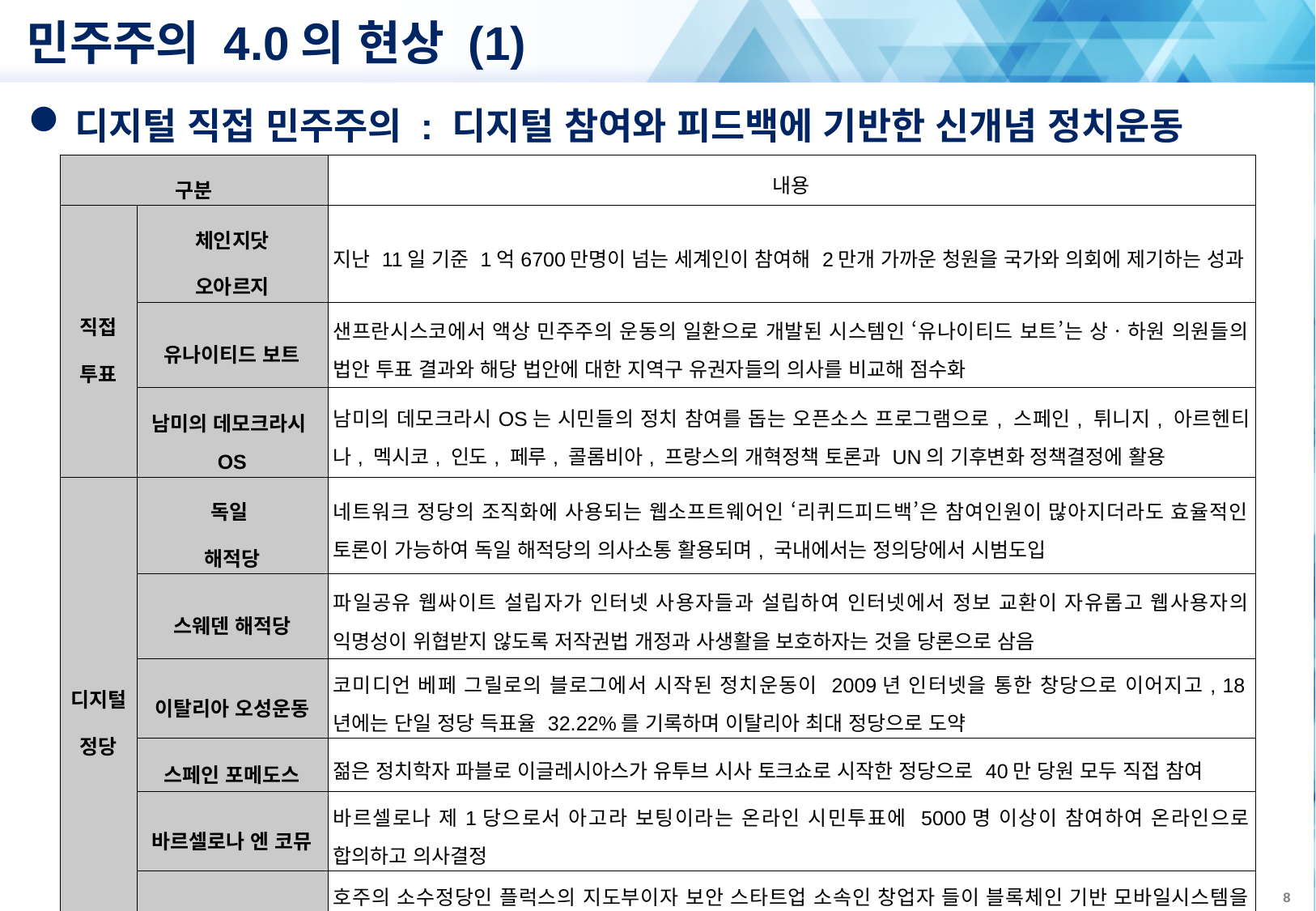

# 민주주의 4.0의 현상 (1)
디지털 직접 민주주의 : 디지털 참여와 피드백에 기반한 신개념 정치운동
| 구분 |  | 내용 |
| --- | --- | --- |
| 직접 투표 | 체인지닷 오아르지 | 지난 11일 기준 1억6700만명이 넘는 세계인이 참여해 2만개 가까운 청원을 국가와 의회에 제기하는 성과 |
|  | 유나이티드 보트 | 샌프란시스코에서 액상 민주주의 운동의 일환으로 개발된 시스템인 ‘유나이티드 보트’는 상ㆍ하원 의원들의 법안 투표 결과와 해당 법안에 대한 지역구 유권자들의 의사를 비교해 점수화 |
|  | 남미의 데모크라시OS | 남미의 데모크라시OS는 시민들의 정치 참여를 돕는 오픈소스 프로그램으로, 스페인, 튀니지, 아르헨티나, 멕시코, 인도, 페루, 콜롬비아, 프랑스의 개혁정책 토론과 UN의 기후변화 정책결정에 활용 |
| 디지털 정당 | 독일 해적당 | 네트워크 정당의 조직화에 사용되는 웹소프트웨어인 ‘리퀴드피드백’은 참여인원이 많아지더라도 효율적인 토론이 가능하여 독일 해적당의 의사소통 활용되며, 국내에서는 정의당에서 시범도입 |
|  | 스웨덴 해적당 | 파일공유 웹싸이트 설립자가 인터넷 사용자들과 설립하여 인터넷에서 정보 교환이 자유롭고 웹사용자의 익명성이 위협받지 않도록 저작권법 개정과 사생활을 보호하자는 것을 당론으로 삼음 |
|  | 이탈리아 오성운동 | 코미디언 베페 그릴로의 블로그에서 시작된 정치운동이 2009년 인터넷을 통한 창당으로 이어지고, 18년에는 단일 정당 득표율 32.22%를 기록하며 이탈리아 최대 정당으로 도약 |
|  | 스페인 포메도스 | 젊은 정치학자 파블로 이글레시아스가 유투브 시사 토크쇼로 시작한 정당으로 40만 당원 모두 직접 참여 |
|  | 바르셀로나 엔 코뮤 | 바르셀로나 제1당으로서 아고라 보팅이라는 온라인 시민투표에 5000명 이상이 참여하여 온라인으로 합의하고 의사결정 |
|  | 호주 플럭스 | 호주의 소수정당인 플럭스의 지도부이자 보안 스타트업 소속인 창업자 들이 블록체인 기반 모바일시스템을 만들고 정치이슈마다 투표를 하며 오프라인 집회 보다는 SNS로 주로 소통 |